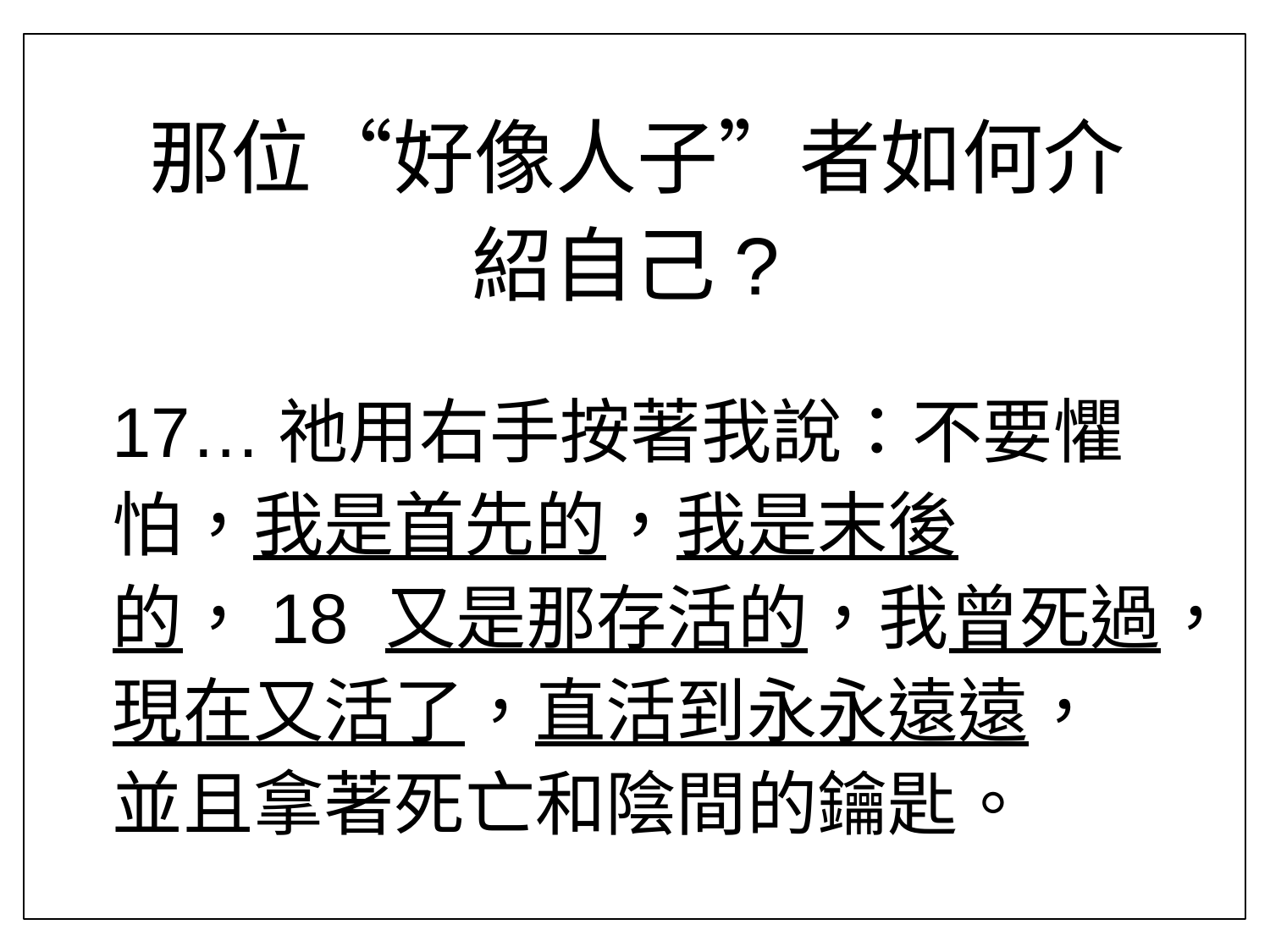

# 那位“好像人子”者如何介紹自己?
17…祂用右手按著我說：不要懼怕，我是首先的，我是末後的，18 又是那存活的，我曾死過，現在又活了，直活到永永遠遠，並且拿著死亡和陰間的鑰匙。